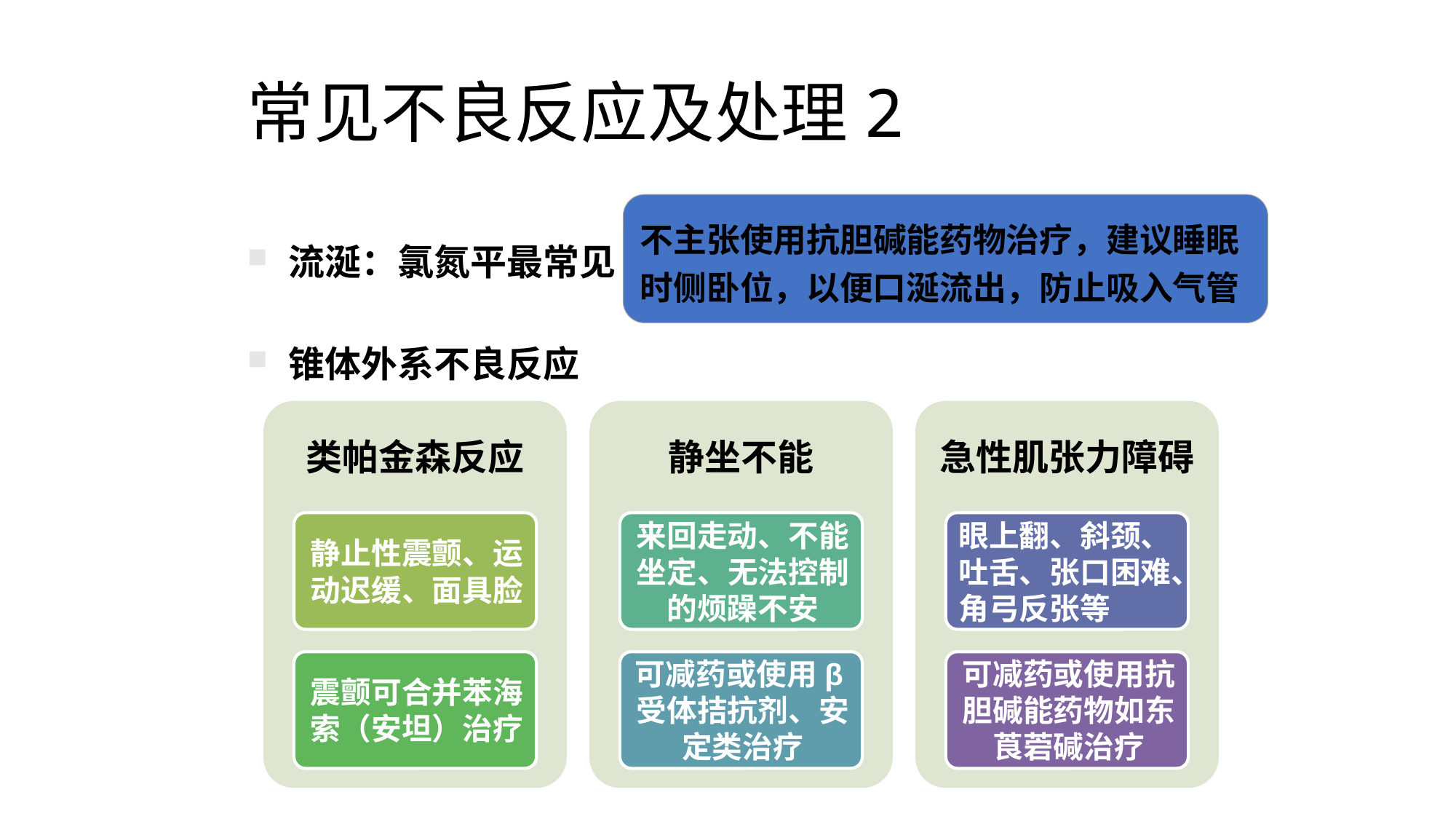

# 常见不良反应及处理2
不主张使用抗胆碱能药物治疗，建议睡眠时侧卧位，以便口涎流出，防止吸入气管
流涎：氯氮平最常见

锥体外系不良反应

类帕金森反应
静止性震颤、运动迟缓、面具脸
震颤可合并苯海索（安坦）治疗
静坐不能
来回走动、不能坐定、无法控制的烦躁不安
可减药或使用β受体拮抗剂、安定类治疗
急性肌张力障碍
眼上翻、斜颈、吐舌、张口困难、角弓反张等
可减药或使用抗胆碱能药物如东莨菪碱治疗